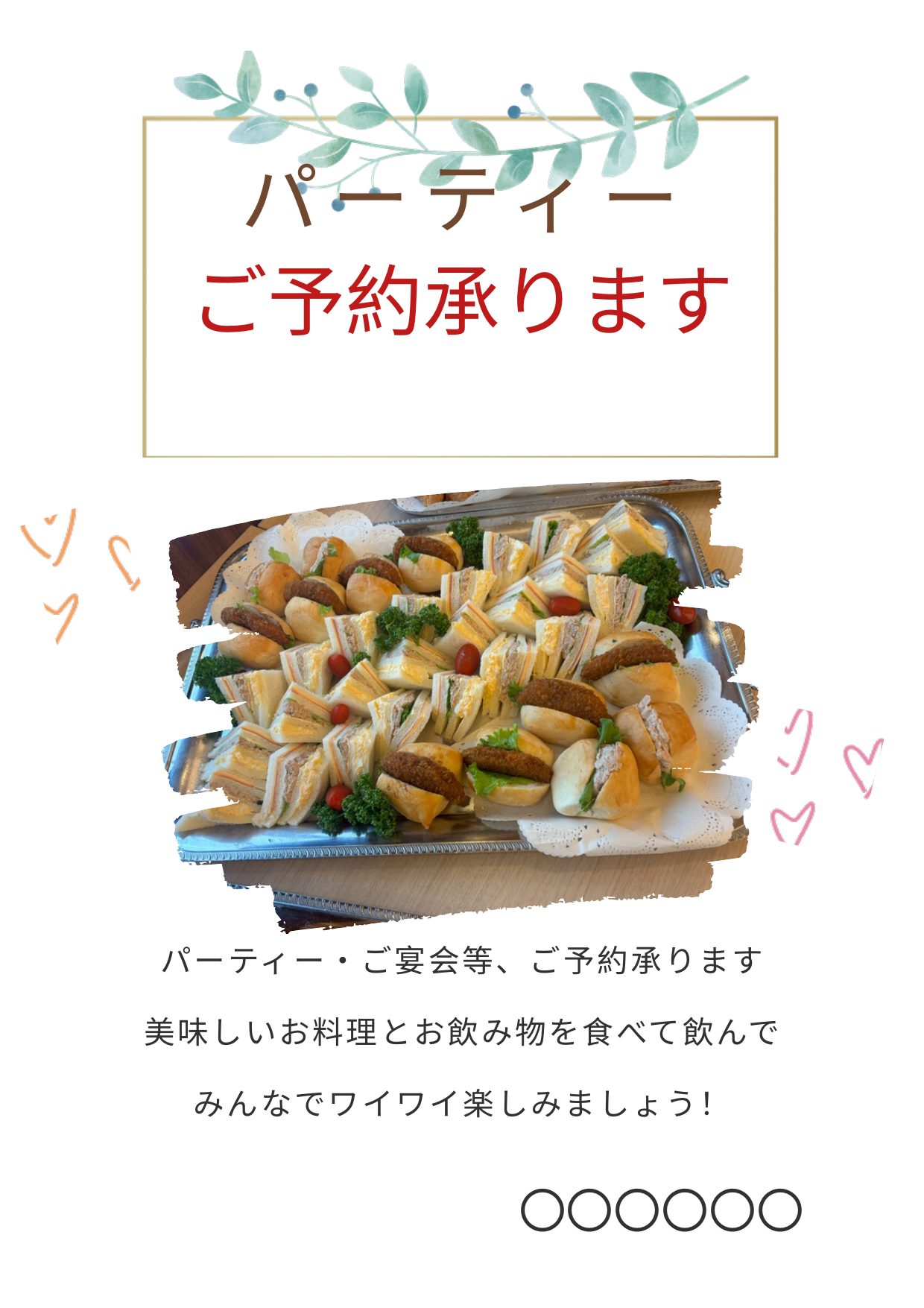

パーティー
ご予約承ります

パーティー・ご宴会等、ご予約承ります
美味しいお料理とお飲み物を食べて飲んで
みんなでワイワイ楽しみましょう！
お問い合わせ
〇〇〇〇〇〇